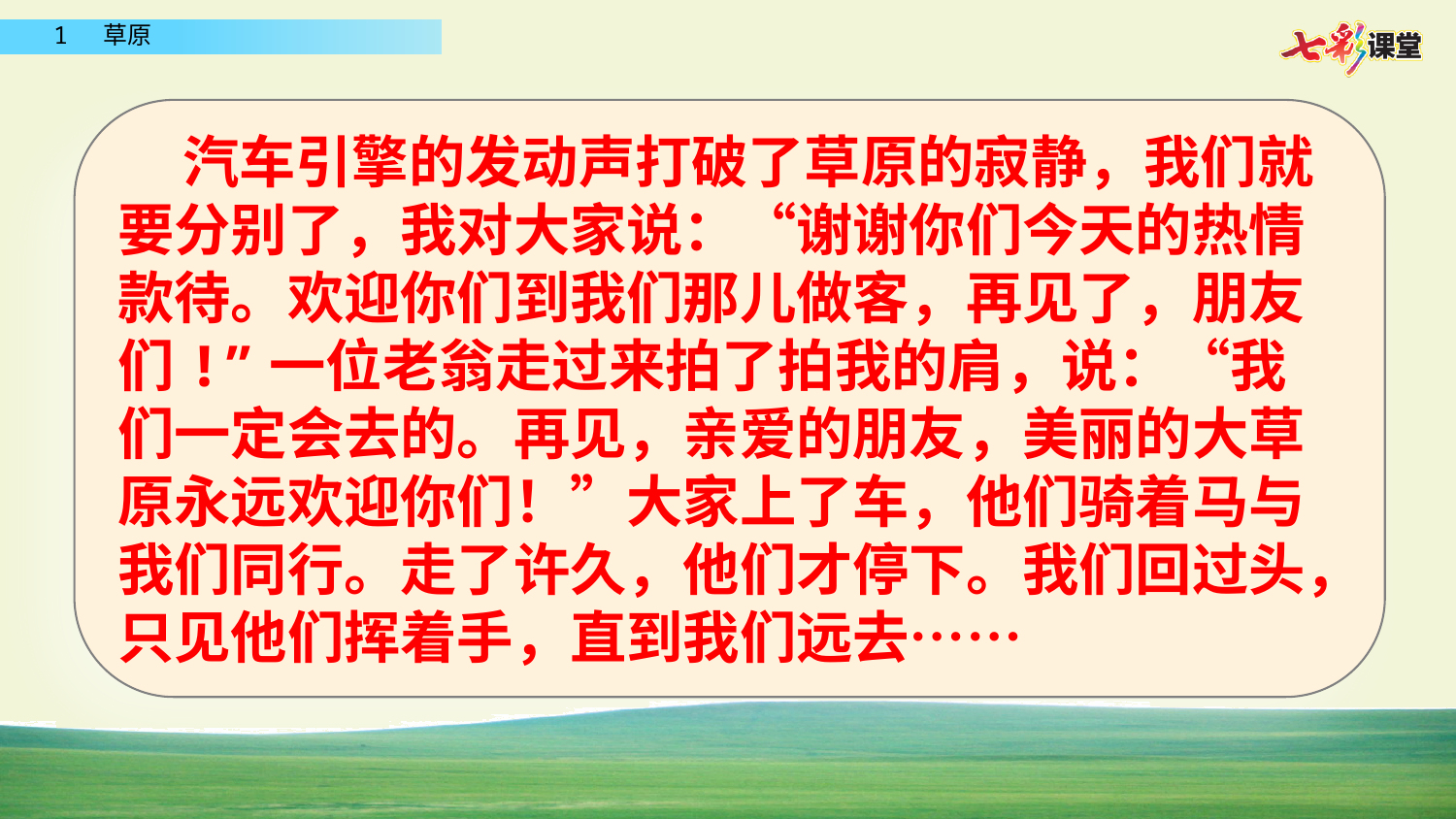

汽车引擎的发动声打破了草原的寂静，我们就要分别了，我对大家说：“谢谢你们今天的热情款待。欢迎你们到我们那儿做客，再见了，朋友们!”一位老翁走过来拍了拍我的肩，说：“我们一定会去的。再见，亲爱的朋友，美丽的大草原永远欢迎你们！”大家上了车，他们骑着马与我们同行。走了许久，他们才停下。我们回过头，只见他们挥着手，直到我们远去……